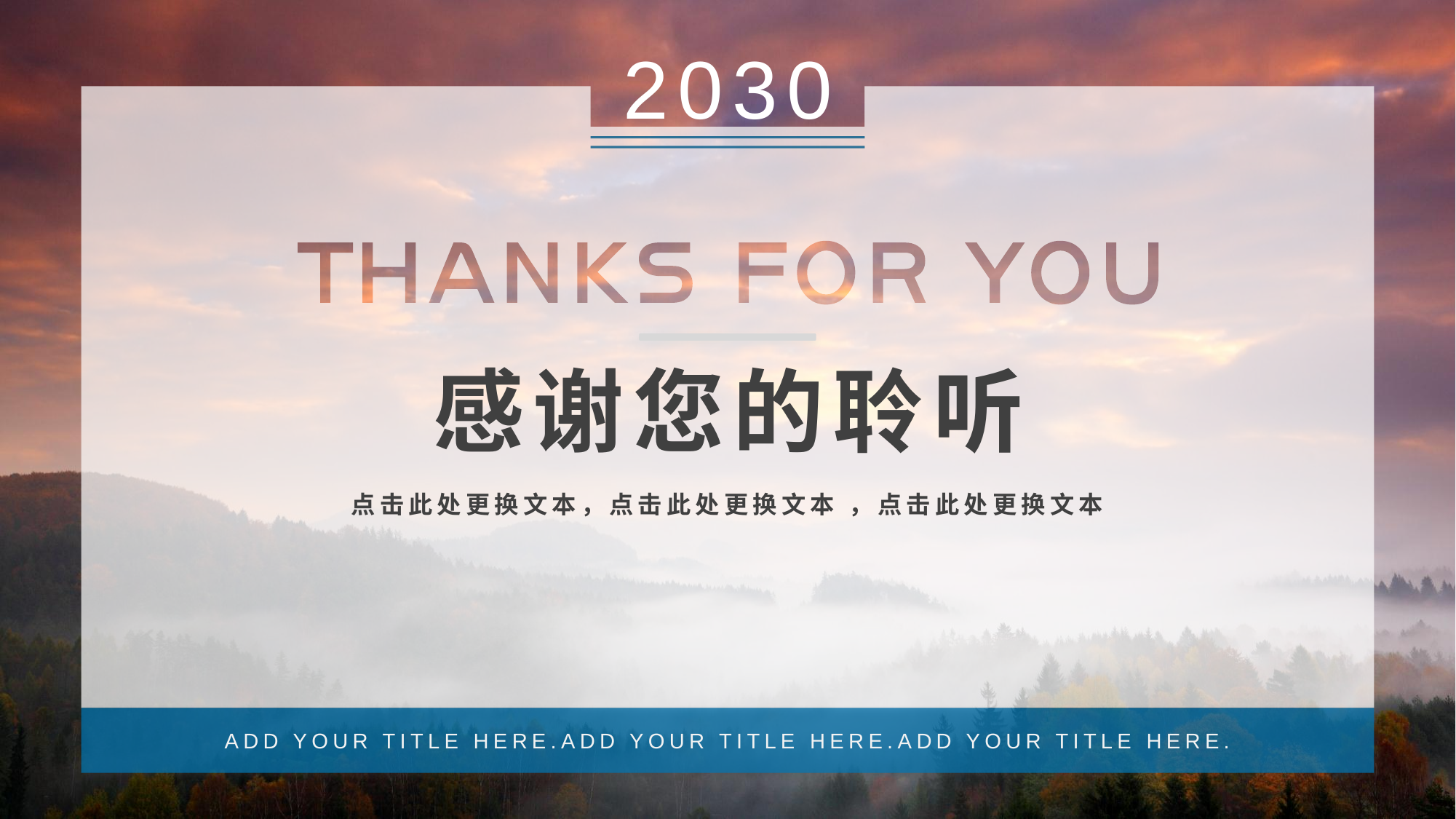

2030

ADD YOUR TITLE HERE.ADD YOUR TITLE HERE.ADD YOUR TITLE HERE.

感谢您的聆听
点击此处更换文本，点击此处更换文本 ，点击此处更换文本